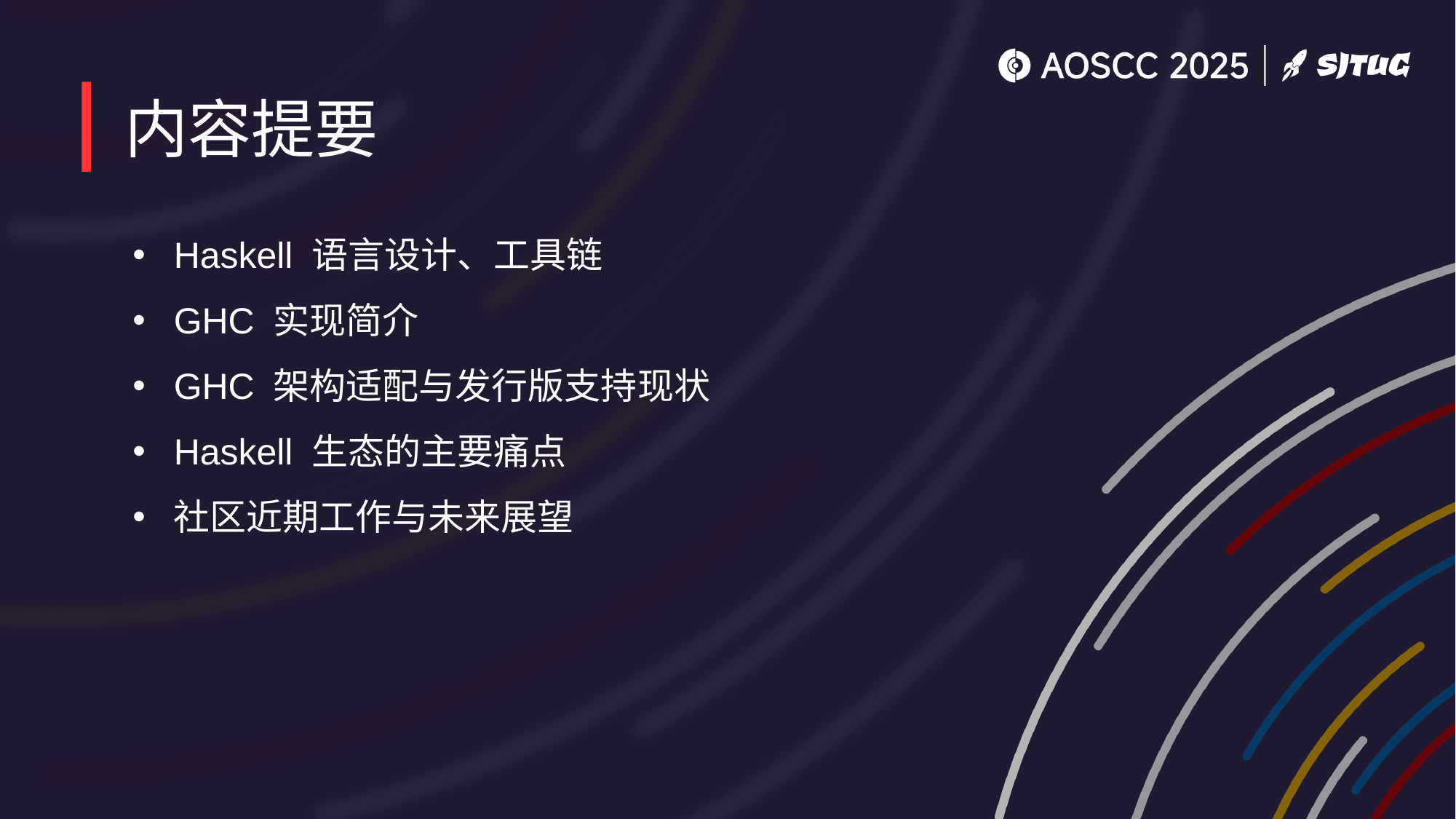

# 内容提要
Haskell 语言设计、工具链
GHC 实现简介
GHC 架构适配与发行版支持现状
Haskell 生态的主要痛点
社区近期工作与未来展望